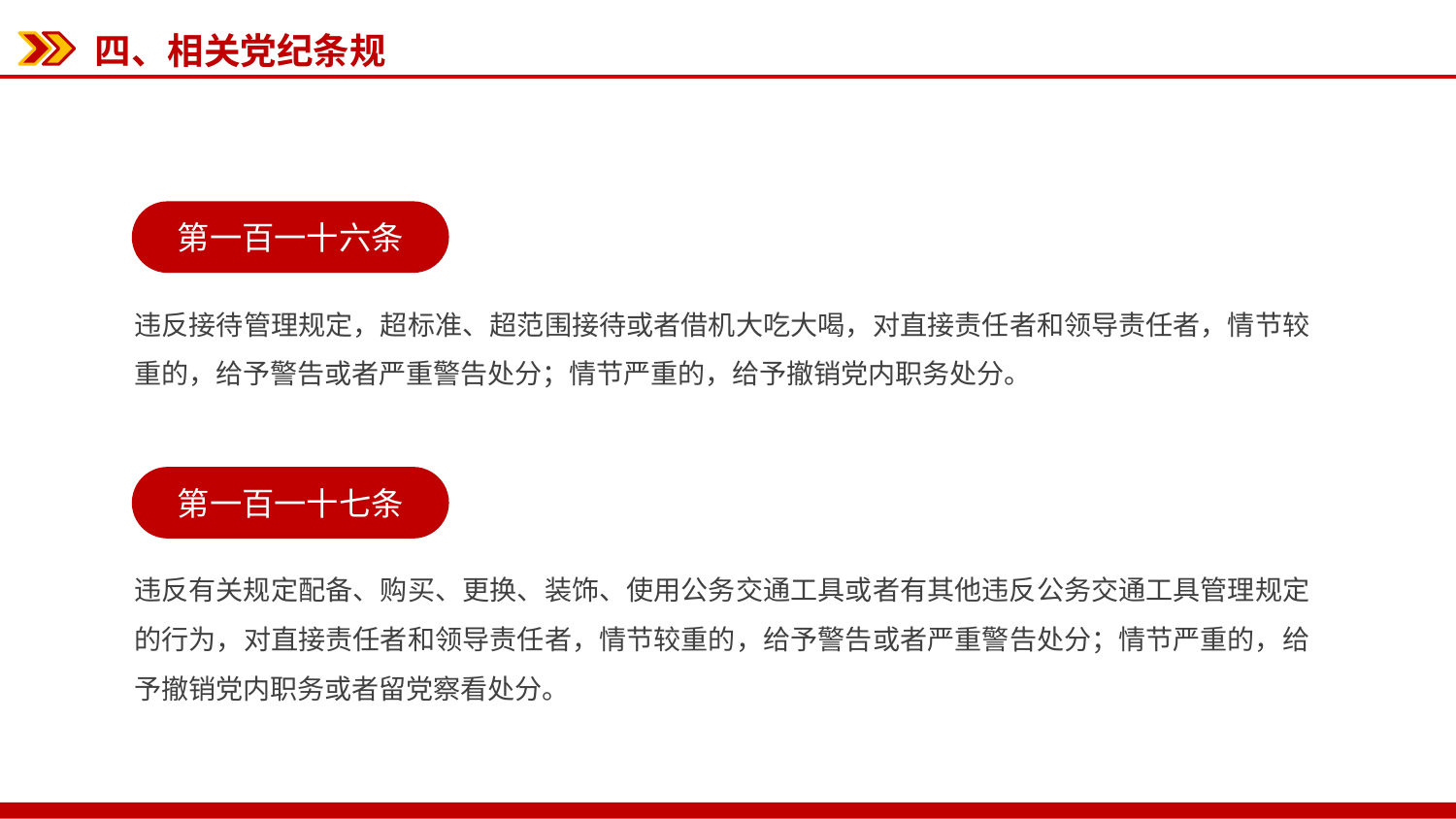

# 四、相关党纪条规

第一百一十六条
违反接待管理规定，超标准、超范围接待或者借机大吃大喝，对直接责任者和领导责任者，情节较重的，给予警告或者严重警告处分；情节严重的，给予撤销党内职务处分。
第一百一十七条
违反有关规定配备、购买、更换、装饰、使用公务交通工具或者有其他违反公务交通工具管理规定的行为，对直接责任者和领导责任者，情节较重的，给予警告或者严重警告处分；情节严重的，给予撤销党内职务或者留党察看处分。